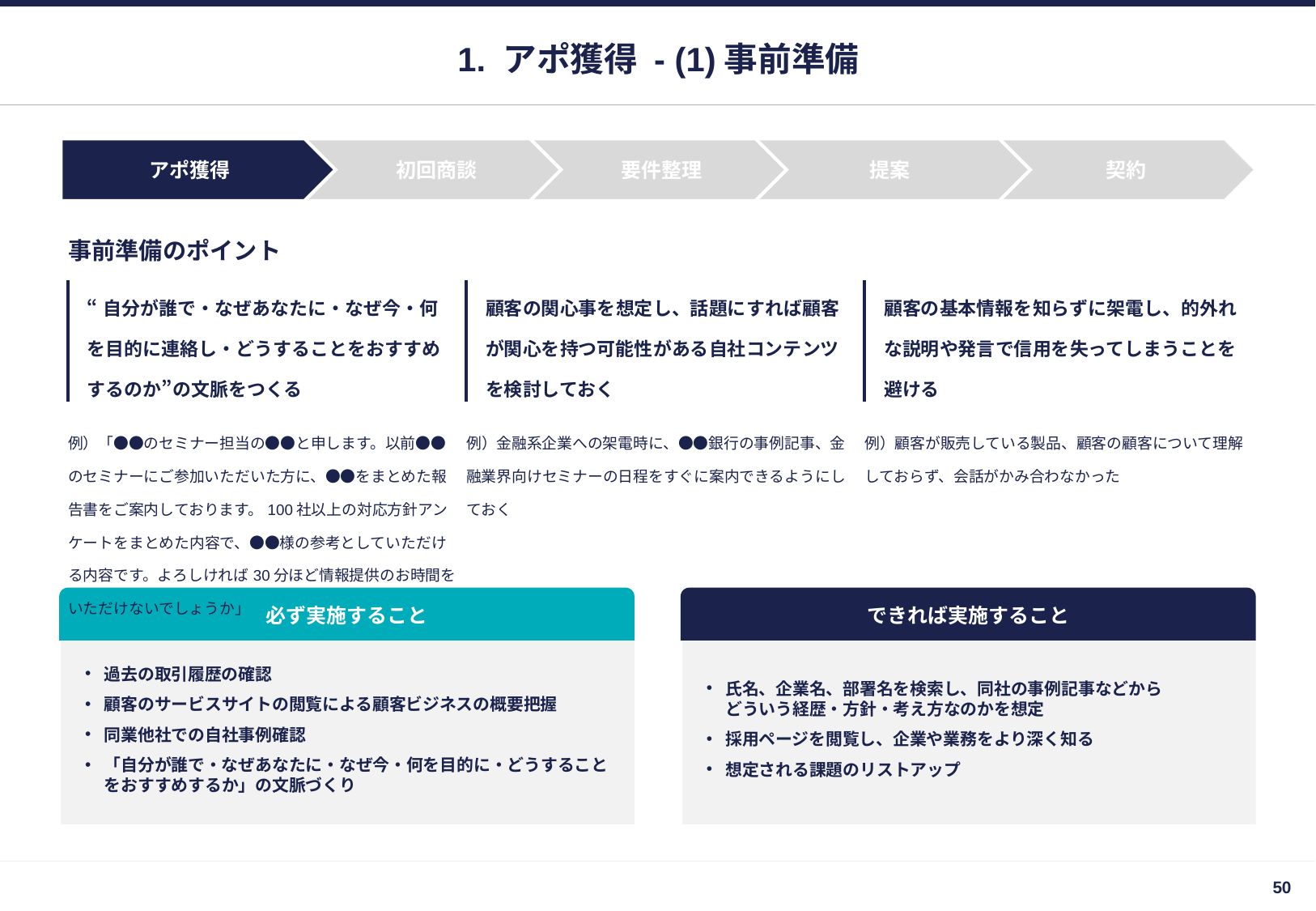

# 1. アポ獲得 - (1)事前準備

アポ獲得
初回商談
要件整理
提案
契約
| 事前準備のポイント |  |  |
| --- | --- | --- |
| “自分が誰で・なぜあなたに・なぜ今・何を目的に連絡し・どうすることをおすすめするのか”の文脈をつくる | 顧客の関心事を想定し、話題にすれば顧客が関心を持つ可能性がある自社コンテンツを検討しておく | 顧客の基本情報を知らずに架電し、的外れな説明や発言で信用を失ってしまうことを避ける |
| 例）「●●のセミナー担当の●●と申します。以前●●のセミナーにご参加いただいた方に、●●をまとめた報告書をご案内しております。100社以上の対応方針アンケートをまとめた内容で、●●様の参考としていただける内容です。よろしければ30分ほど情報提供のお時間をいただけないでしょうか」 | 例）金融系企業への架電時に、●●銀行の事例記事、金融業界向けセミナーの日程をすぐに案内できるようにしておく | 例）顧客が販売している製品、顧客の顧客について理解しておらず、会話がかみ合わなかった |
必ず実施すること
できれば実施すること

氏名、企業名、部署名を検索し、同社の事例記事などから
どういう経歴・方針・考え方なのかを想定
採用ページを閲覧し、企業や業務をより深く知る
想定される課題のリストアップ
過去の取引履歴の確認
顧客のサービスサイトの閲覧による顧客ビジネスの概要把握
同業他社での自社事例確認
「自分が誰で・なぜあなたに・なぜ今・何を目的に・どうすることをおすすめするか」の文脈づくり
50